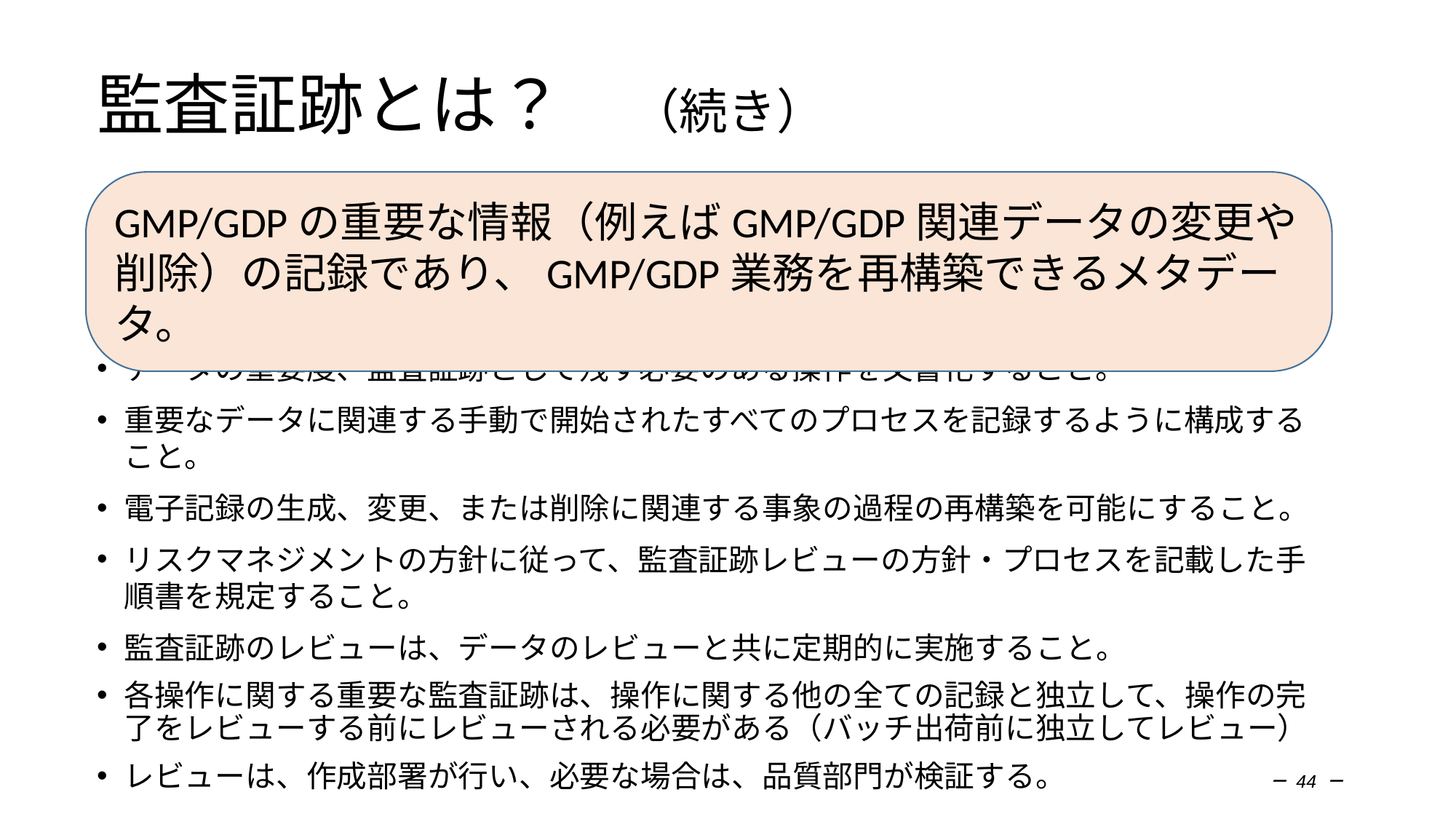

# 監査証跡とは？　（続き）
GMP/GDPの重要な情報（例えばGMP/GDP関連データの変更や削除）の記録であり、GMP/GDP業務を再構築できるメタデータ。
データの重要度、監査証跡として残す必要のある操作を文書化すること。
重要なデータに関連する手動で開始されたすべてのプロセスを記録するように構成すること。
電子記録の生成、変更、または削除に関連する事象の過程の再構築を可能にすること。
リスクマネジメントの方針に従って、監査証跡レビューの方針・プロセスを記載した手順書を規定すること。
監査証跡のレビューは、データのレビューと共に定期的に実施すること。
各操作に関する重要な監査証跡は、操作に関する他の全ての記録と独立して、操作の完了をレビューする前にレビューされる必要がある（バッチ出荷前に独立してレビュー）
レビューは、作成部署が行い、必要な場合は、品質部門が検証する。
－ 44 －